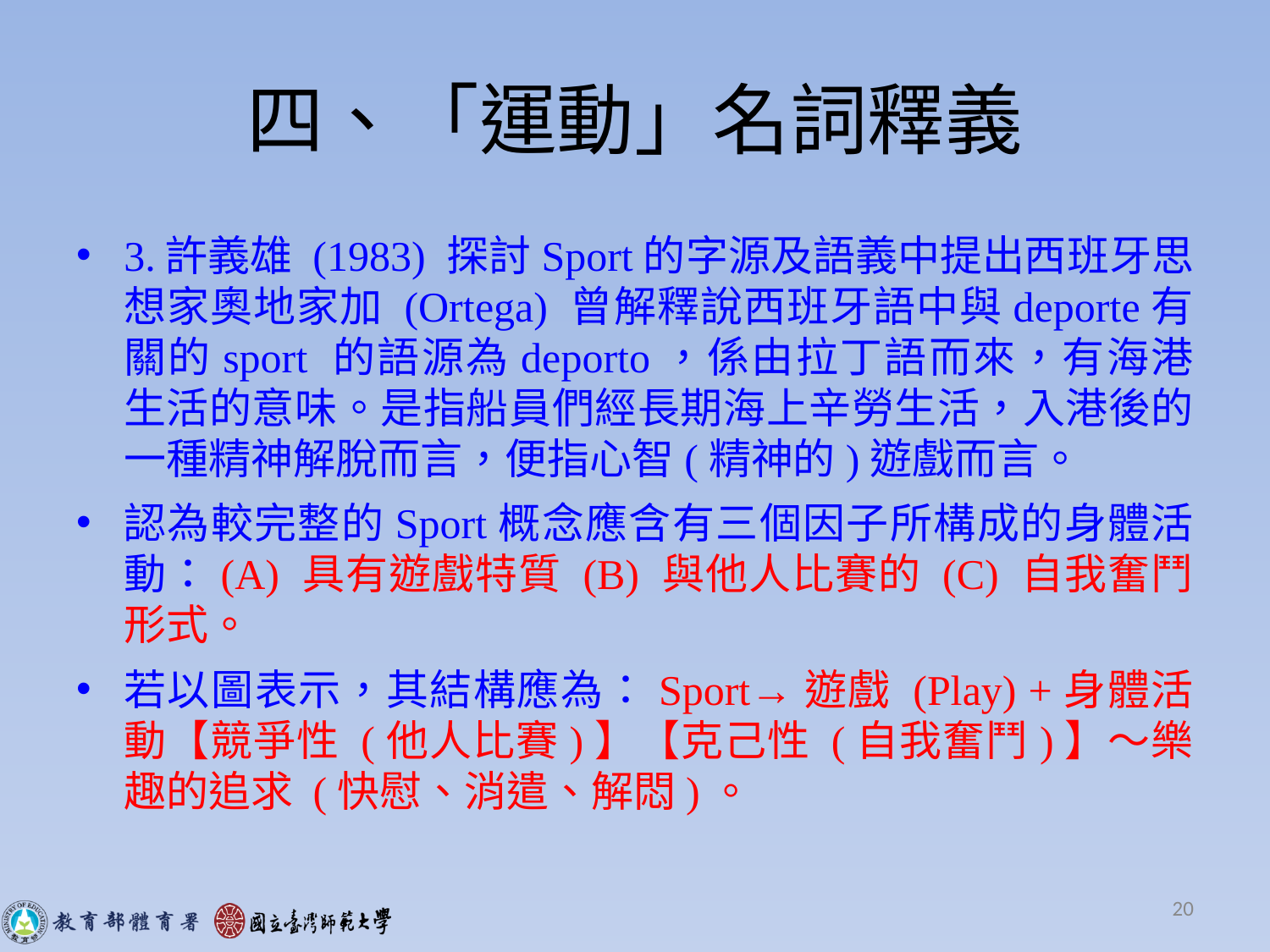

# 四、「運動」名詞釋義
3.許義雄 (1983) 探討Sport的字源及語義中提出西班牙思想家奧地家加 (Ortega) 曾解釋說西班牙語中與deporte有關的sport 的語源為deporto，係由拉丁語而來，有海港生活的意味。是指船員們經長期海上辛勞生活，入港後的一種精神解脫而言，便指心智(精神的)遊戲而言。
認為較完整的Sport概念應含有三個因子所構成的身體活動：(A) 具有遊戲特質 (B) 與他人比賽的 (C) 自我奮鬥形式。
若以圖表示，其結構應為：Sport→遊戲 (Play) +身體活動【競爭性 (他人比賽)】【克己性 (自我奮鬥)】～樂趣的追求 (快慰、消遣、解悶)。

20